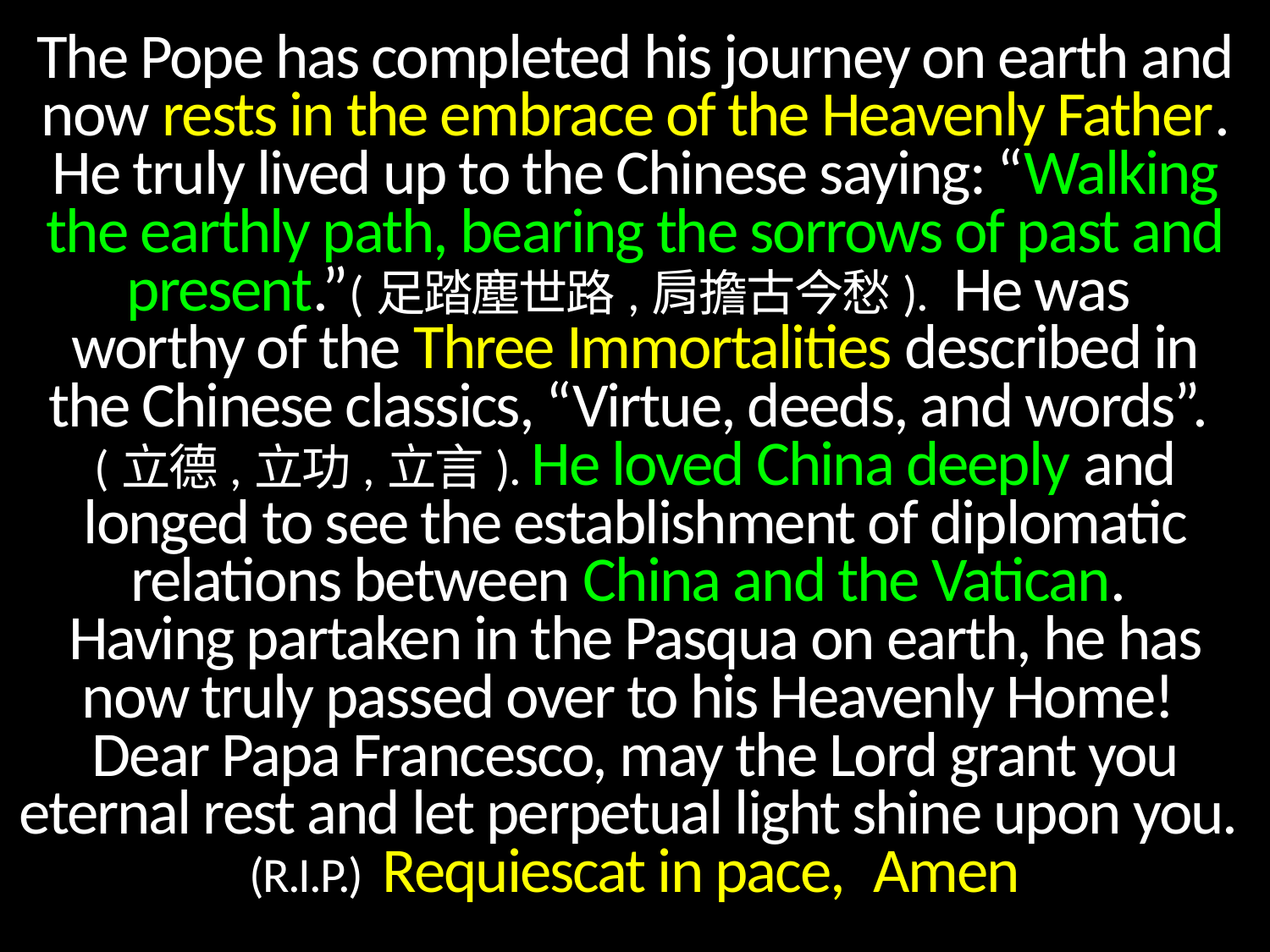

The Pope has completed his journey on earth and now rests in the embrace of the Heavenly Father. He truly lived up to the Chinese saying: “Walking the earthly path, bearing the sorrows of past and present.”(足踏塵世路,肩擔古今愁).  He was
worthy of the Three Immortalities described in the Chinese classics, “Virtue, deeds, and words”.
(立德,立功,立言). He loved China deeply and longed to see the establishment of diplomatic relations between China and the Vatican.
Having partaken in the Pasqua on earth, he has now truly passed over to his Heavenly Home!
Dear Papa Francesco, may the Lord grant you eternal rest and let perpetual light shine upon you.
(R.I.P.)  Requiescat in pace,  Amen